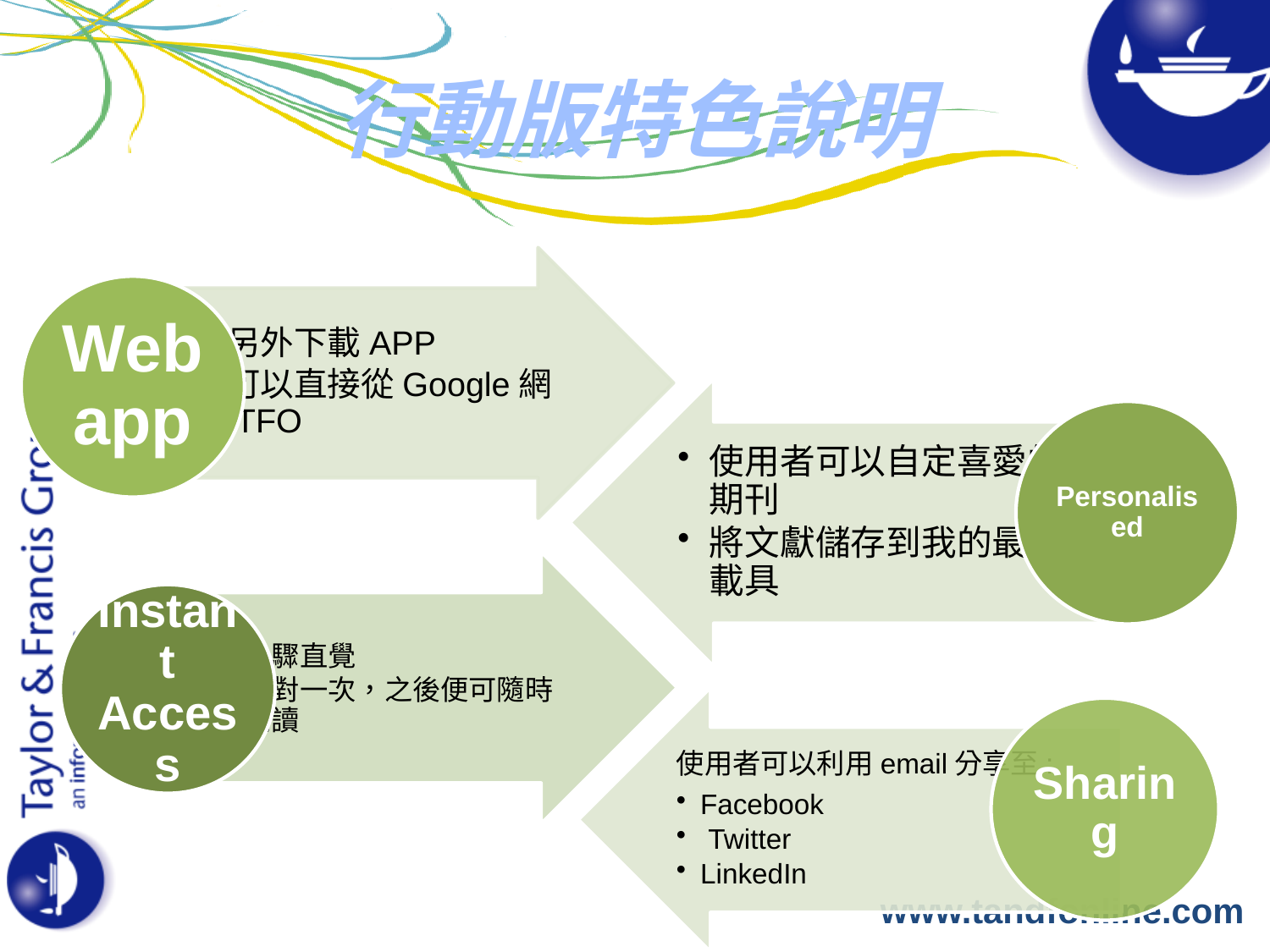

# 行動版特色說明
不需要另外下載APP
使用者可以直接從Google網頁連至TFO
Web app
使用者可以自定喜愛的學科、期刊
將文獻儲存到我的最愛或是載具
Personalised

配對步驟直覺
只要配對一次，之後便可隨時隨地閱讀

Instant Access
使用者可以利用email分享至:
Facebook
 Twitter
LinkedIn
Sharing